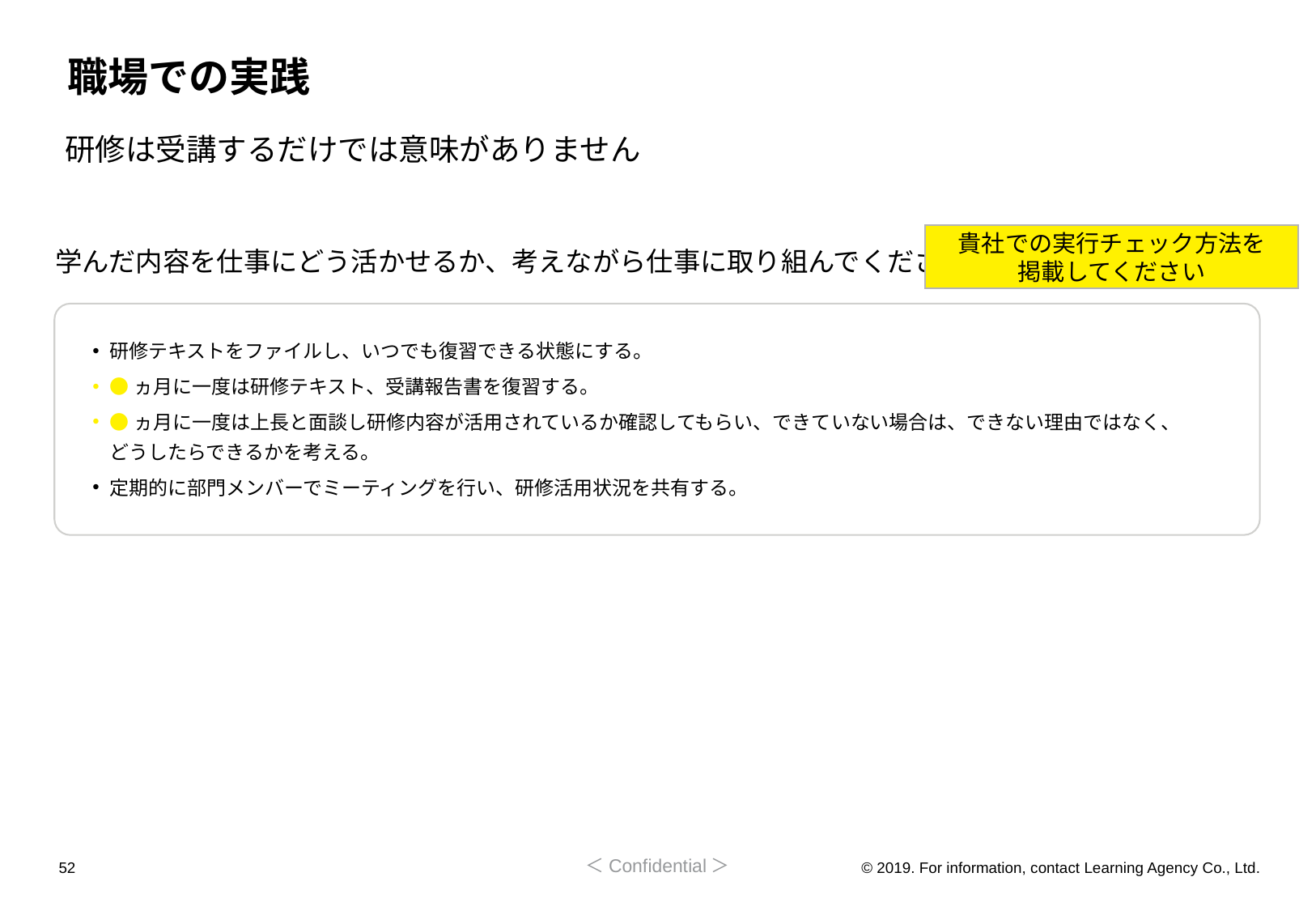

# 職場での実践
研修は受講するだけでは意味がありません

学んだ内容を仕事にどう活かせるか、考えながら仕事に取り組んでください。
貴社での実行チェック方法を
掲載してください
研修テキストをファイルし、いつでも復習できる状態にする。
●ヵ月に一度は研修テキスト、受講報告書を復習する。
●ヵ月に一度は上長と面談し研修内容が活用されているか確認してもらい、できていない場合は、できない理由ではなく、
どうしたらできるかを考える。
定期的に部門メンバーでミーティングを行い、研修活用状況を共有する。